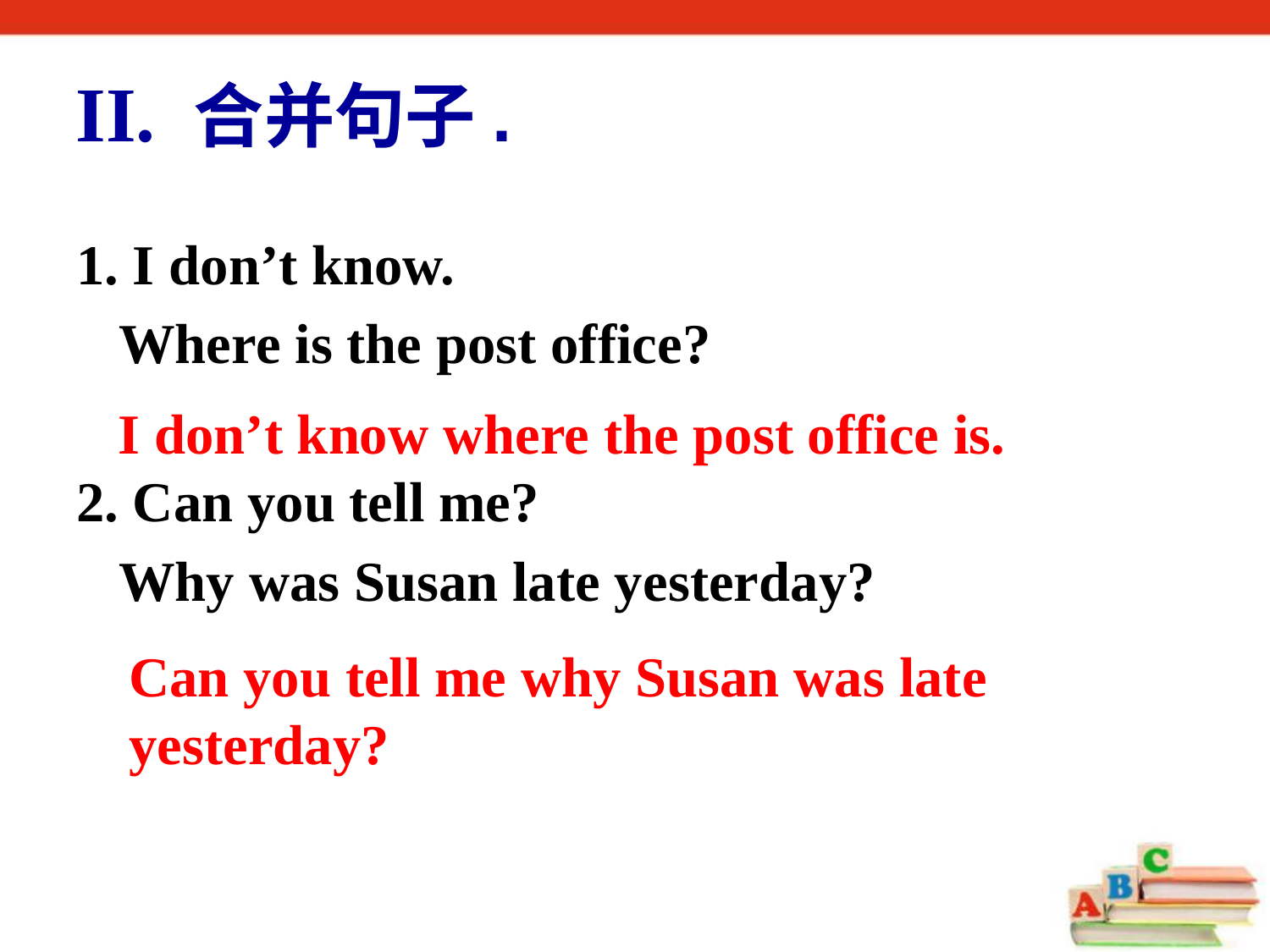

# II. 合并句子.
1. I don’t know.
   Where is the post office?

2. Can you tell me?
   Why was Susan late yesterday?
I don’t know where the post office is.
Can you tell me why Susan was late
yesterday?